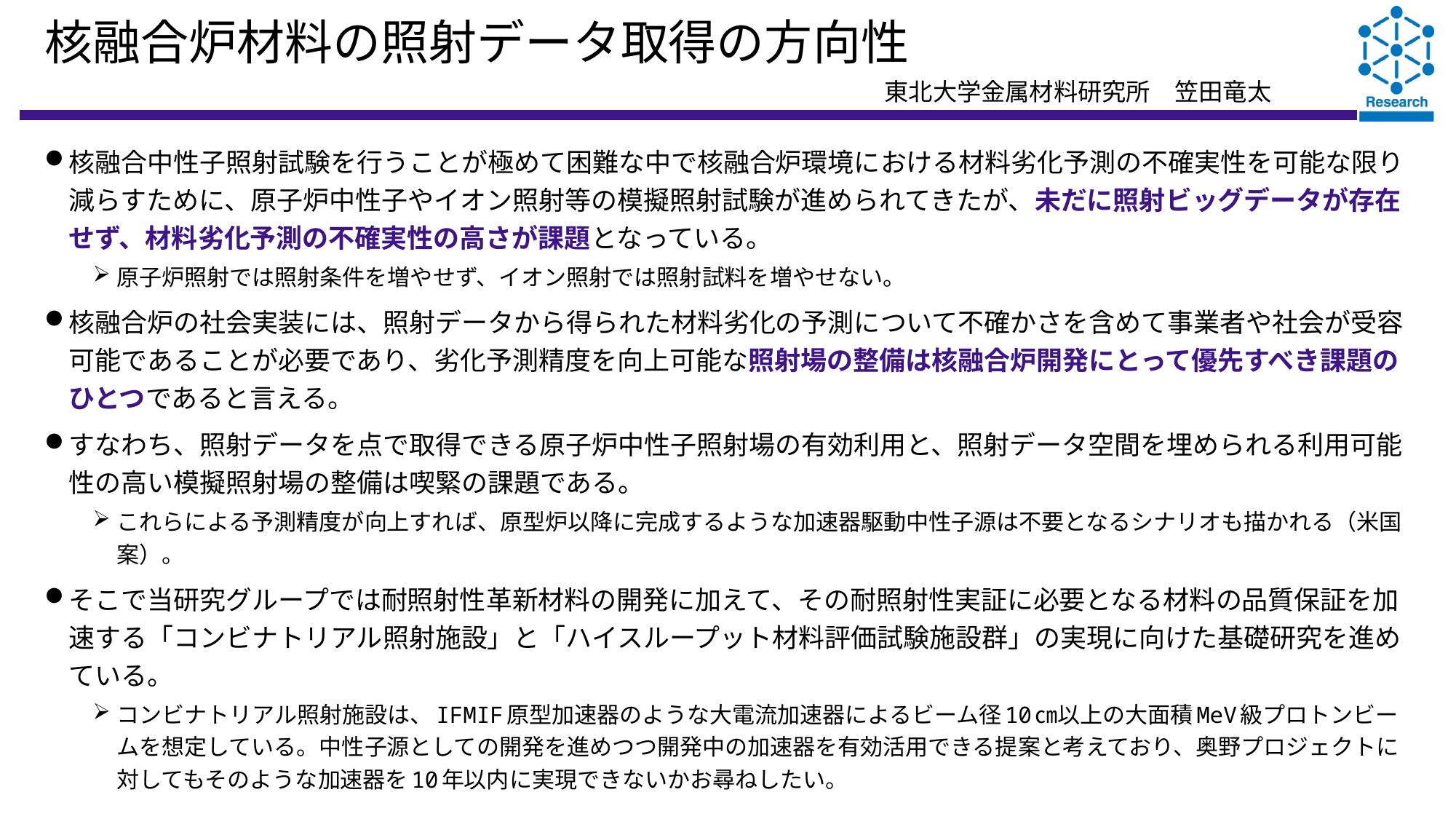

# 核融合炉材料の照射データ取得の方向性
東北大学金属材料研究所　笠田竜太
核融合中性子照射試験を行うことが極めて困難な中で核融合炉環境における材料劣化予測の不確実性を可能な限り減らすために、原子炉中性子やイオン照射等の模擬照射試験が進められてきたが、未だに照射ビッグデータが存在せず、材料劣化予測の不確実性の高さが課題となっている。
原子炉照射では照射条件を増やせず、イオン照射では照射試料を増やせない。
核融合炉の社会実装には、照射データから得られた材料劣化の予測について不確かさを含めて事業者や社会が受容可能であることが必要であり、劣化予測精度を向上可能な照射場の整備は核融合炉開発にとって優先すべき課題のひとつであると言える。
すなわち、照射データを点で取得できる原子炉中性子照射場の有効利用と、照射データ空間を埋められる利用可能性の高い模擬照射場の整備は喫緊の課題である。
これらによる予測精度が向上すれば、原型炉以降に完成するような加速器駆動中性子源は不要となるシナリオも描かれる（米国案）。
そこで当研究グループでは耐照射性革新材料の開発に加えて、その耐照射性実証に必要となる材料の品質保証を加速する「コンビナトリアル照射施設」と「ハイスループット材料評価試験施設群」の実現に向けた基礎研究を進めている。
コンビナトリアル照射施設は、IFMIF原型加速器のような大電流加速器によるビーム径10㎝以上の大面積MeV級プロトンビームを想定している。中性子源としての開発を進めつつ開発中の加速器を有効活用できる提案と考えており、奥野プロジェクトに対してもそのような加速器を10年以内に実現できないかお尋ねしたい。